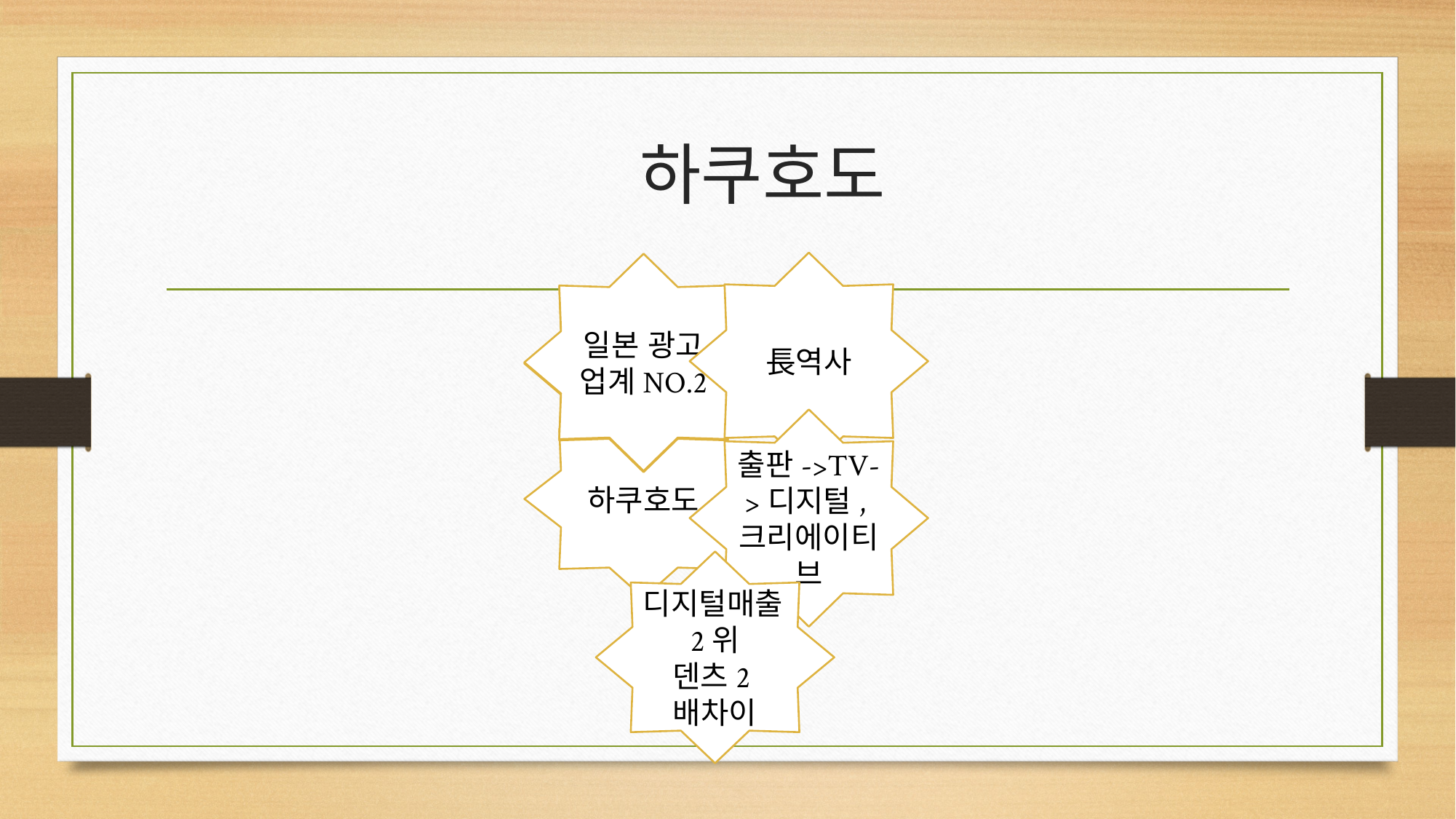

# 하쿠호도
長역사
일본 광고 업계NO.2
일본 광고 업계NO.1
하쿠호도
출판->TV->디지털,크리에이티브
디지털매출2위
덴츠2배차이